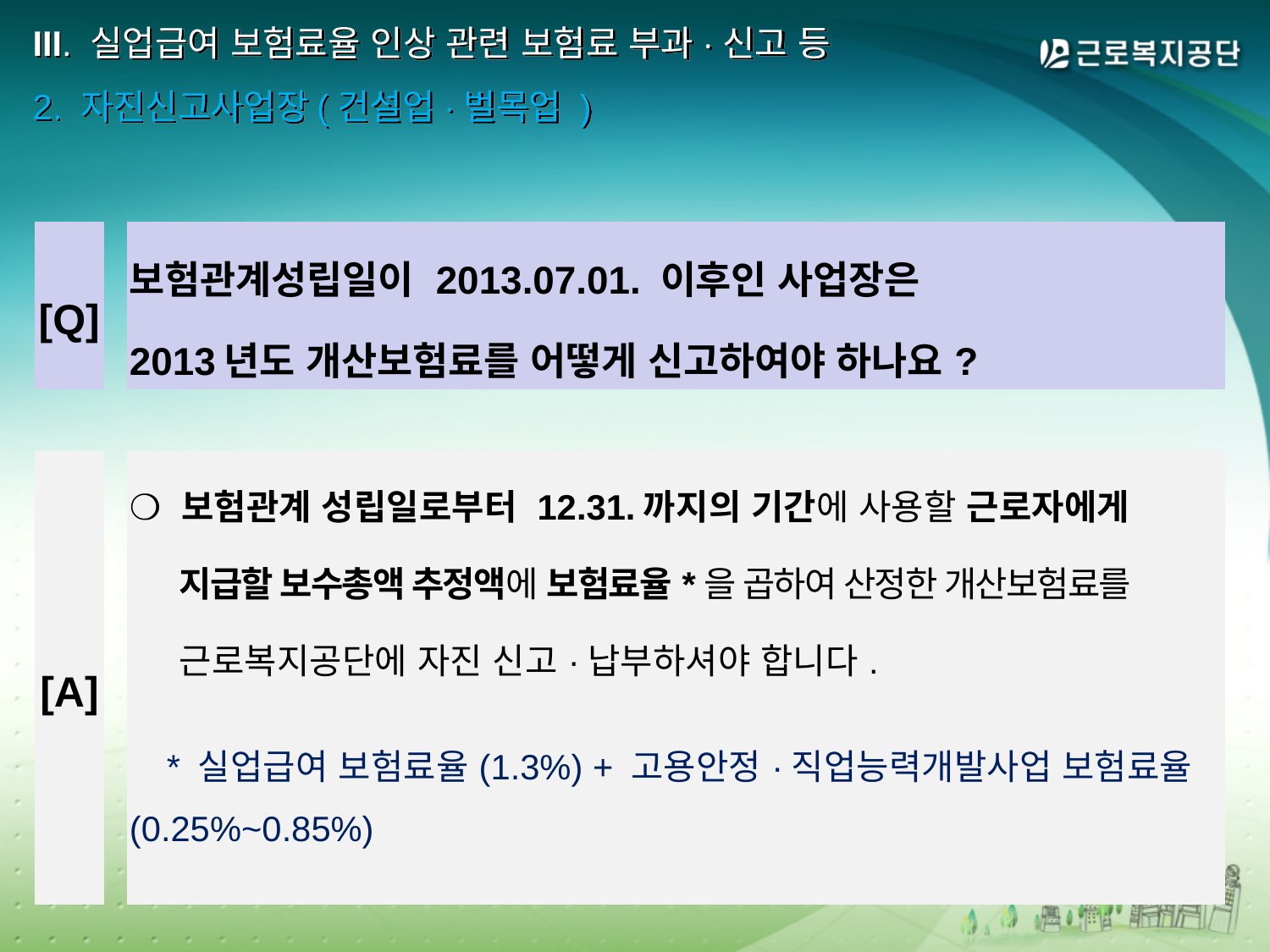

# III. 실업급여 보험료율 인상 관련 보험료 부과·신고 등 2. 자진신고사업장(건설업·벌목업 )
| [Q] |  | 보험관계성립일이 2013.07.01. 이후인 사업장은 2013년도 개산보험료를 어떻게 신고하여야 하나요? |
| --- | --- | --- |
|  |  |  |
| [A] |  | ❍ 보험관계 성립일로부터 12.31.까지의 기간에 사용할 근로자에게 지급할 보수총액 추정액에 보험료율\*을 곱하여 산정한 개산보험료를 근로복지공단에 자진 신고·납부하셔야 합니다.   \* 실업급여 보험료율(1.3%) + 고용안정·직업능력개발사업 보험료율(0.25%~0.85%) |